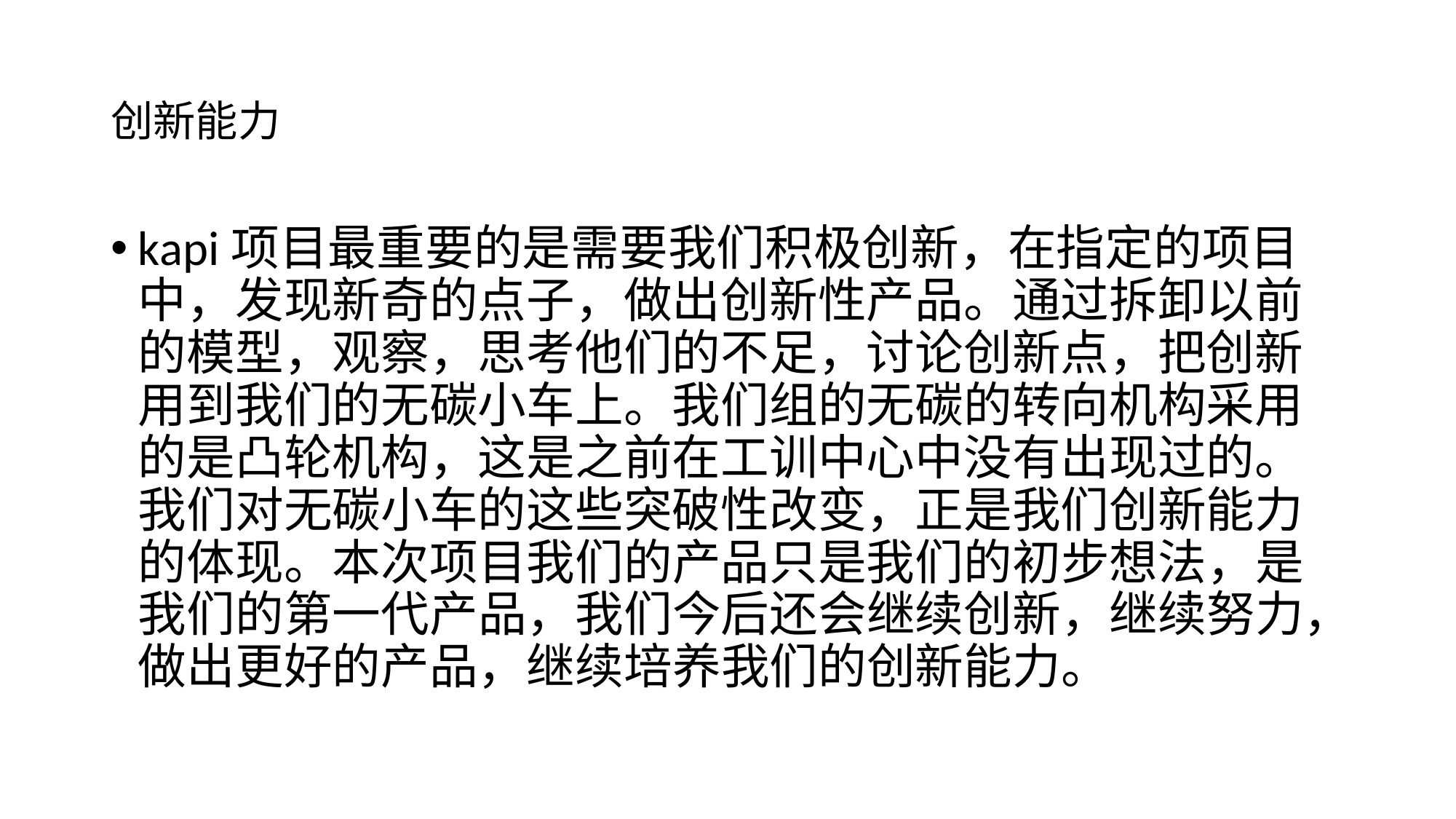

# 创新能力
kapi项目最重要的是需要我们积极创新，在指定的项目中，发现新奇的点子，做出创新性产品。通过拆卸以前的模型，观察，思考他们的不足，讨论创新点，把创新用到我们的无碳小车上。我们组的无碳的转向机构采用的是凸轮机构，这是之前在工训中心中没有出现过的。我们对无碳小车的这些突破性改变，正是我们创新能力的体现。本次项目我们的产品只是我们的初步想法，是我们的第一代产品，我们今后还会继续创新，继续努力，做出更好的产品，继续培养我们的创新能力。